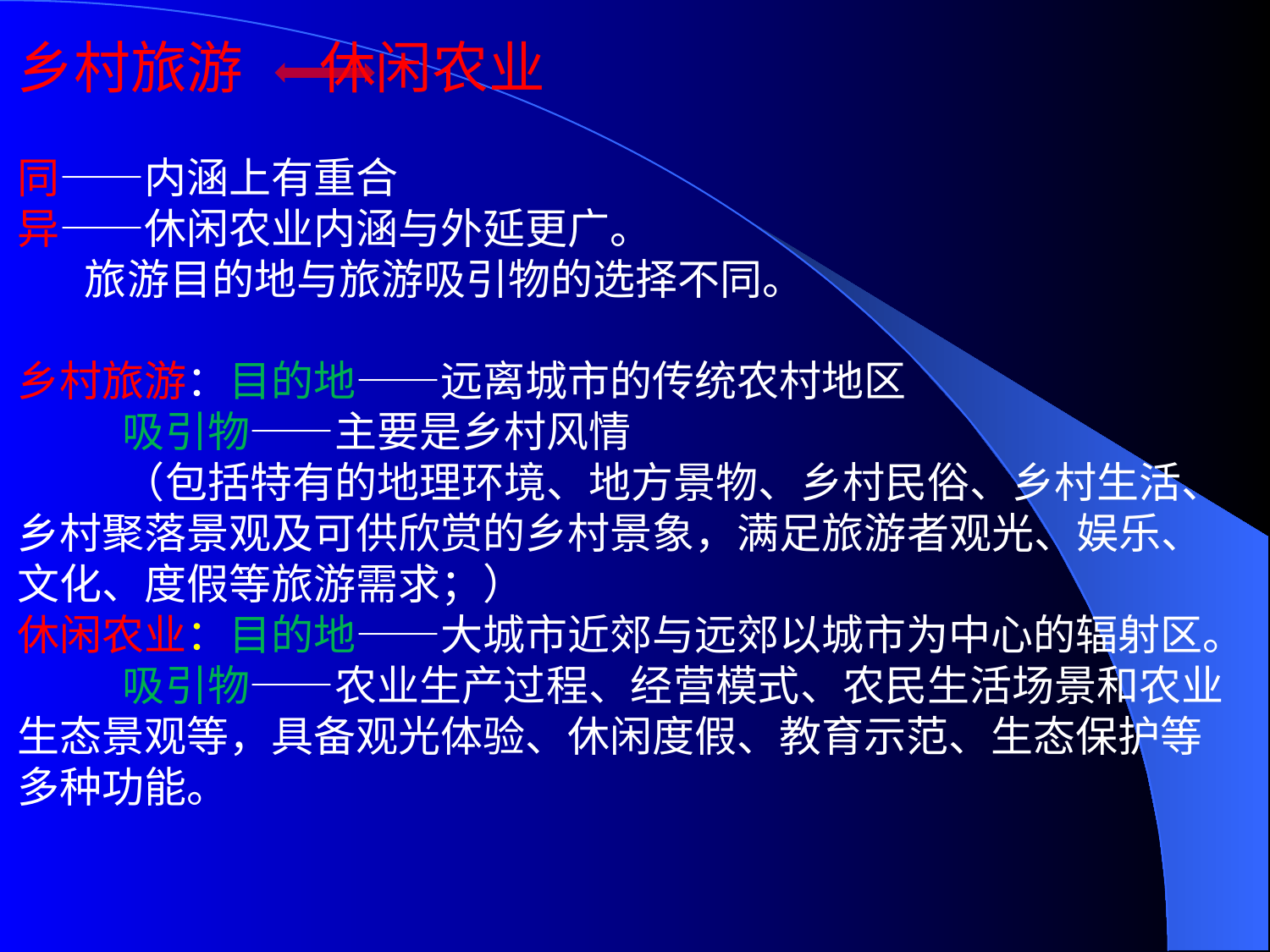

乡村旅游      休闲农业

同——内涵上有重合
异——休闲农业内涵与外延更广。
      旅游目的地与旅游吸引物的选择不同。

乡村旅游：目的地——远离城市的传统农村地区
          吸引物——主要是乡村风情
          （包括特有的地理环境、地方景物、乡村民俗、乡村生活、乡村聚落景观及可供欣赏的乡村景象，满足旅游者观光、娱乐、文化、度假等旅游需求；）
休闲农业：目的地——大城市近郊与远郊以城市为中心的辐射区。
          吸引物——农业生产过程、经营模式、农民生活场景和农业生态景观等，具备观光体验、休闲度假、教育示范、生态保护等多种功能。